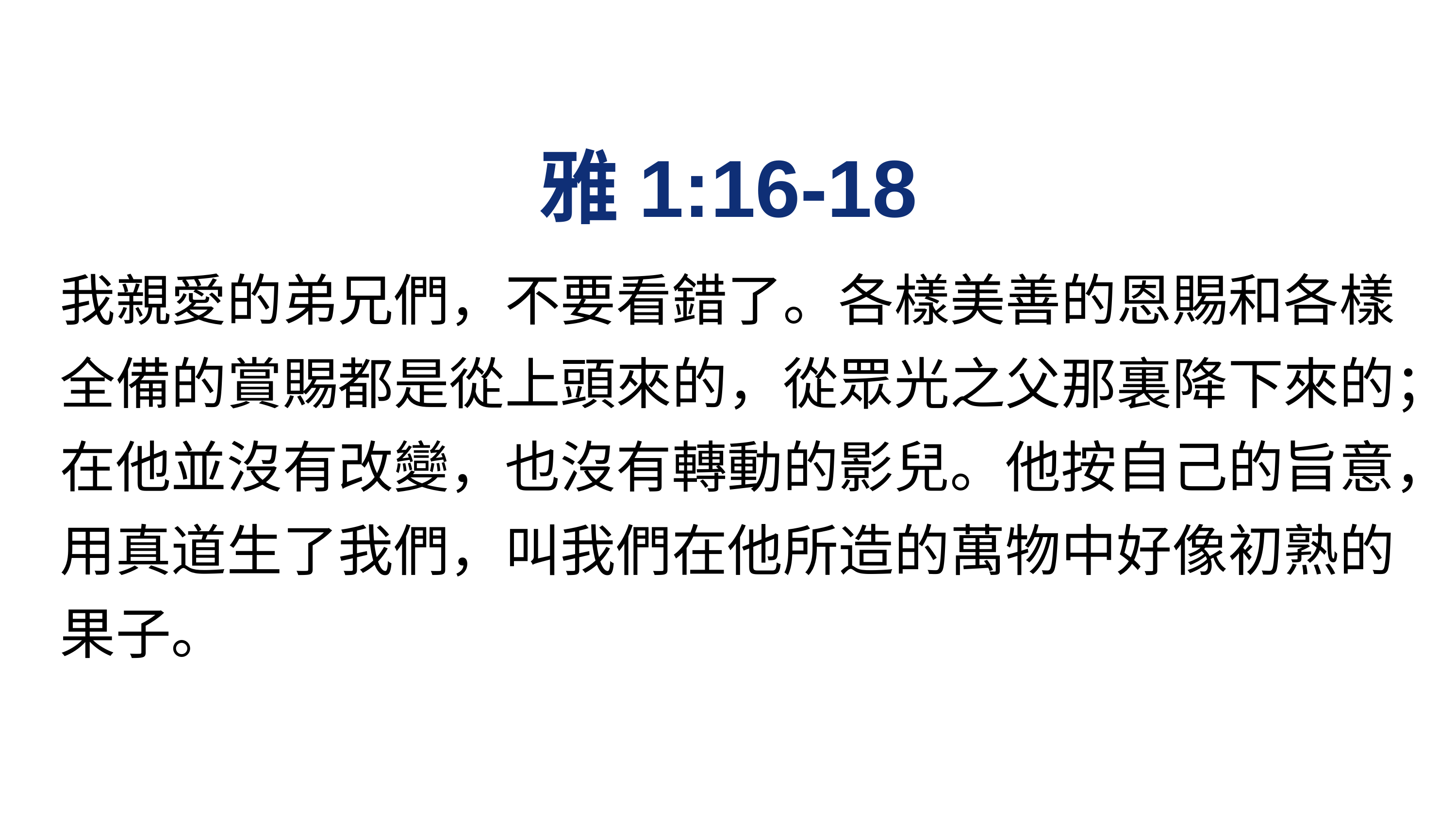

雅1:16-18
我親愛的弟兄們，不要看錯了。各樣美善的恩賜和各樣全備的賞賜都是從上頭來的，從眾光之父那裏降下來的；在他並沒有改變，也沒有轉動的影兒。他按自己的旨意，用真道生了我們，叫我們在他所造的萬物中好像初熟的果子。